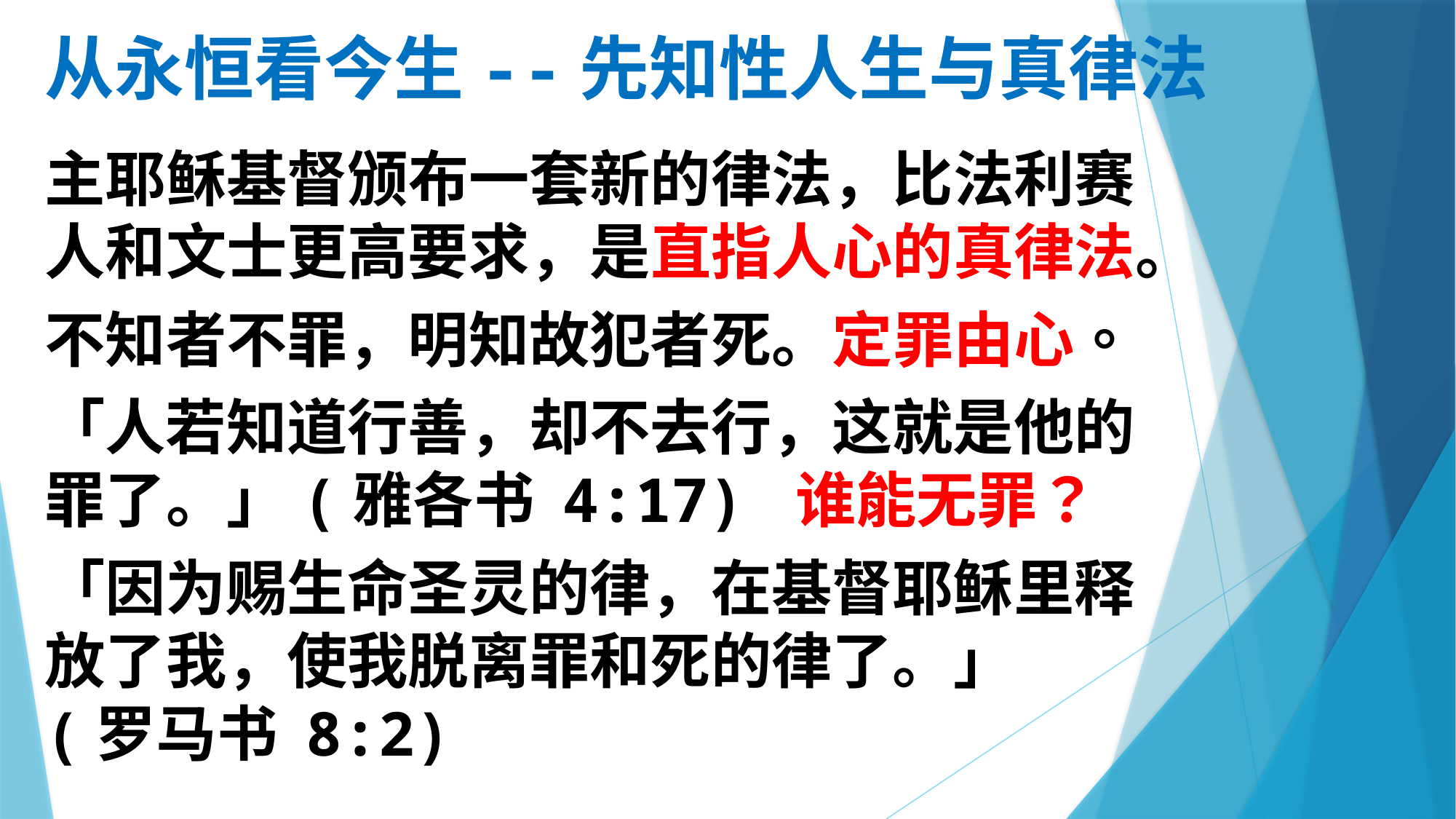

# 从永恒看今生--先知性人生与真律法
主耶稣基督颁布一套新的律法，比法利赛人和文士更高要求，是直指人心的真律法。
不知者不罪，明知故犯者死。定罪由心。
「人若知道行善，却不去行，这就是他的罪了。」(雅各书 4:17) 谁能无罪？
「因为赐生命圣灵的律，在基督耶稣里释放了我，使我脱离罪和死的律了。」  (罗马书 8:2)